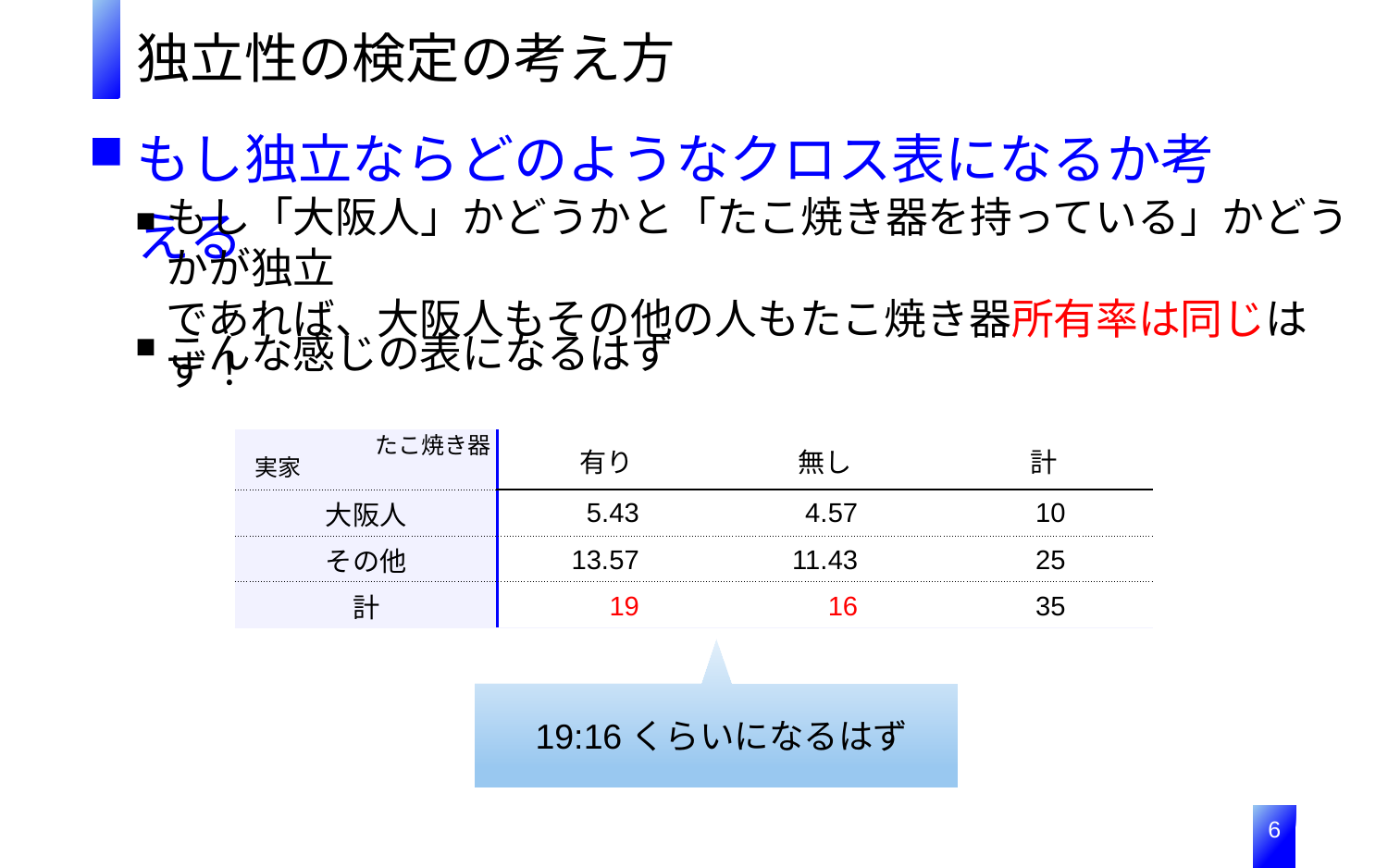

独立性の検定の考え方
もし独立ならどのようなクロス表になるか考える

もし「大阪人」かどうかと「たこ焼き器を持っている」かどうかが独立
であれば、大阪人もその他の人もたこ焼き器所有率は同じはず！

こんな感じの表になるはず

たこ焼き器
|  | 有り | 無し | 計 |
| --- | --- | --- | --- |
| 大阪人 | 5.43 | 4.57 | 10 |
| その他 | 13.57 | 11.43 | 25 |
| 計 | 19 | 16 | 35 |
実家

19:16くらいになるはず